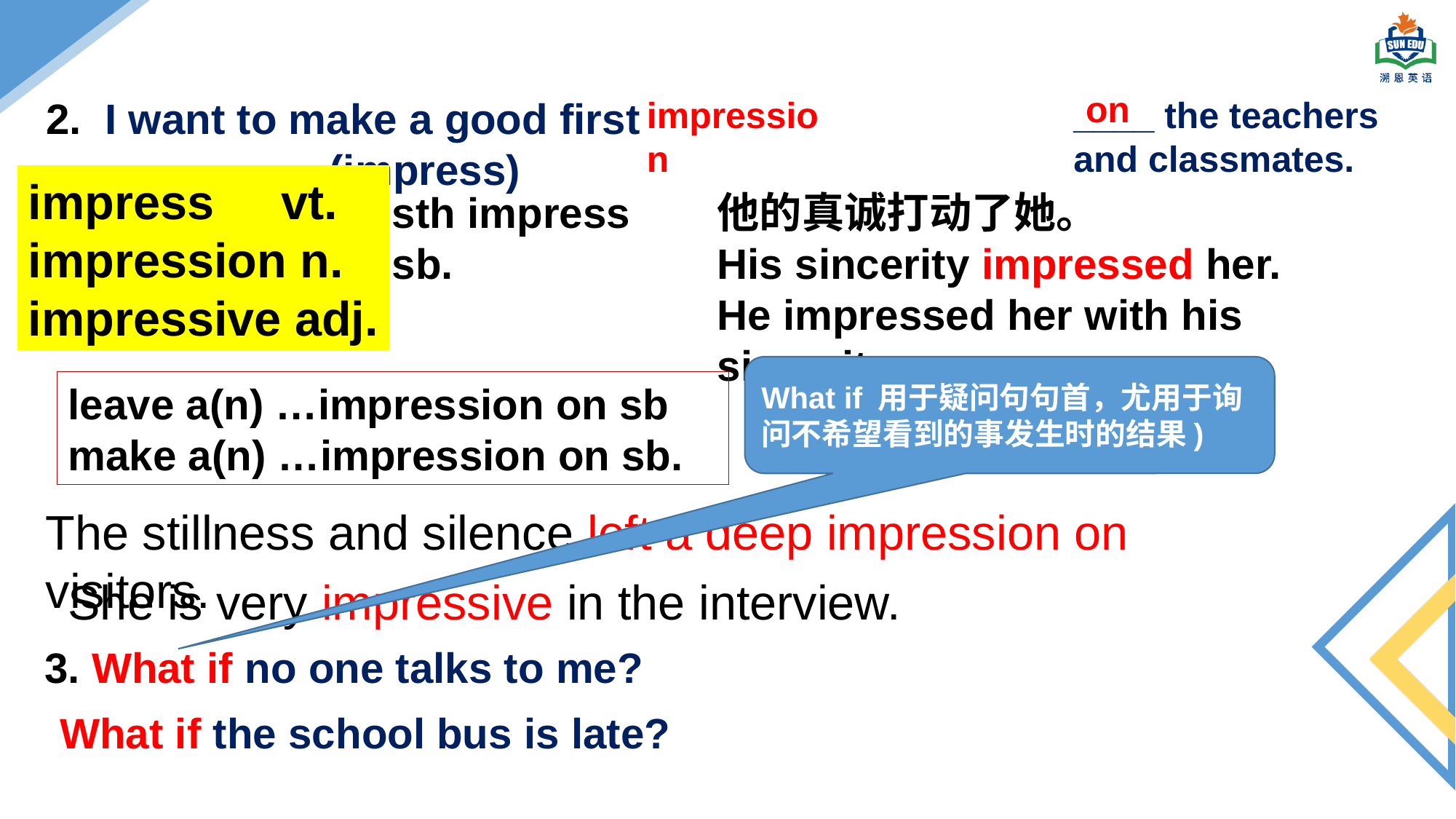

on
2.  I want to make a good first ____________(impress)
impression
____ the teachers and classmates.
impress     vt.
impression n.
impressive adj.
他的真诚打动了她。
His sincerity impressed her.
He impressed her with his sincerity.
sth impress sb.

What if 用于疑问句句首，尤用于询问不希望看到的事发生时的结果)
leave a(n) …impression on sb
make a(n) …impression on sb.
The stillness and silence left a deep impression on visitors.
She is very impressive in the interview.
3. What if no one talks to me?
What if the school bus is late?